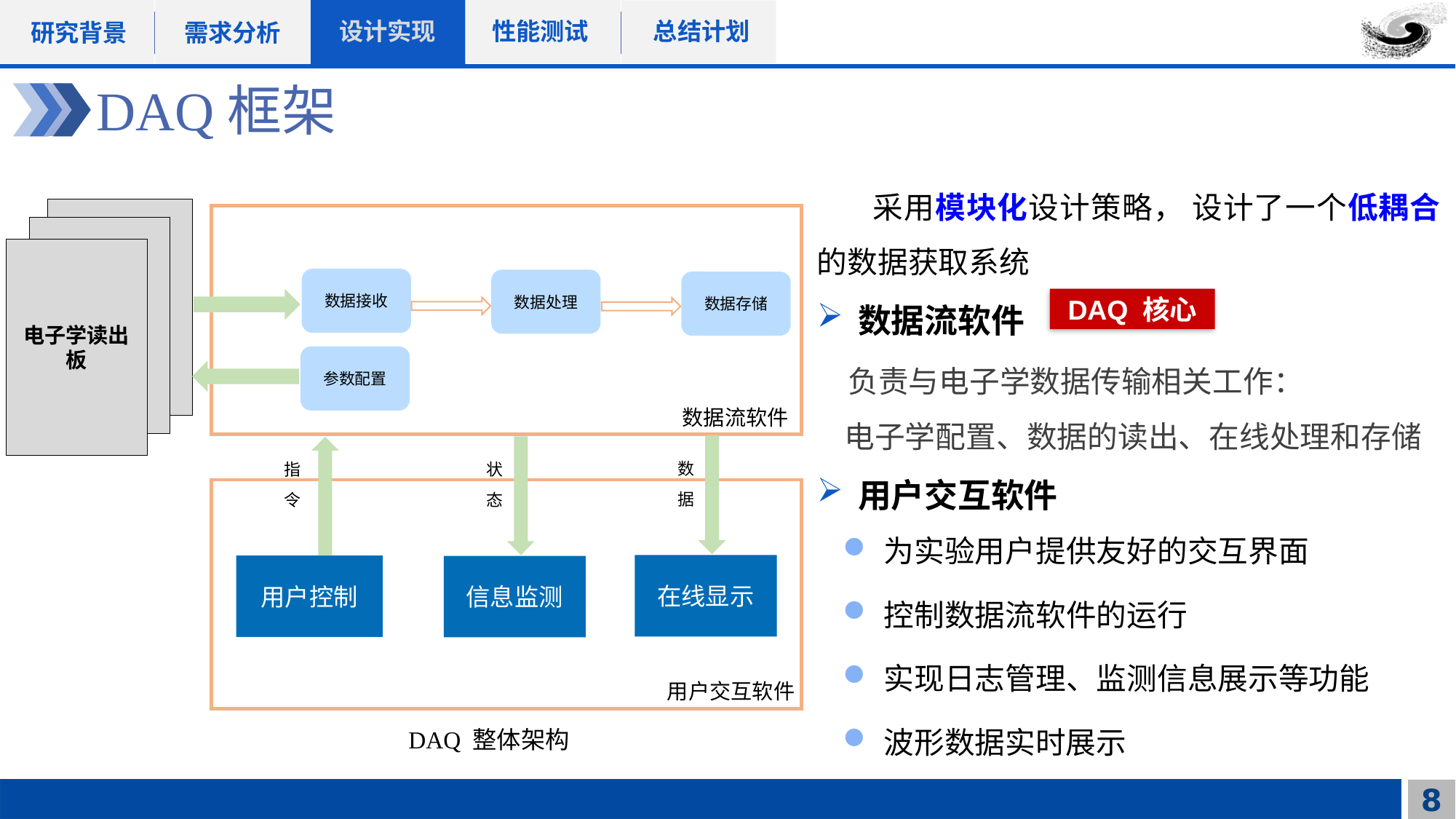

性能测试
设计实现
总结计划
需求分析
研究背景
DAQ框架

       采用模块化设计策略， 设计了一个低耦合的数据获取系统
数据流软件
   负责与电子学数据传输相关工作：
   电子学配置、数据的读出、在线处理和存储
用户交互软件
为实验用户提供友好的交互界面
控制数据流软件的运行
实现日志管理、监测信息展示等功能
波形数据实时展示

DAQ 核心

电子学读出板
数据接收
数据处理
数据存储

参数配置

数据流软件
数据
指令
状态

在线显示
用户控制
信息监测
用户交互软件
DAQ 整体架构